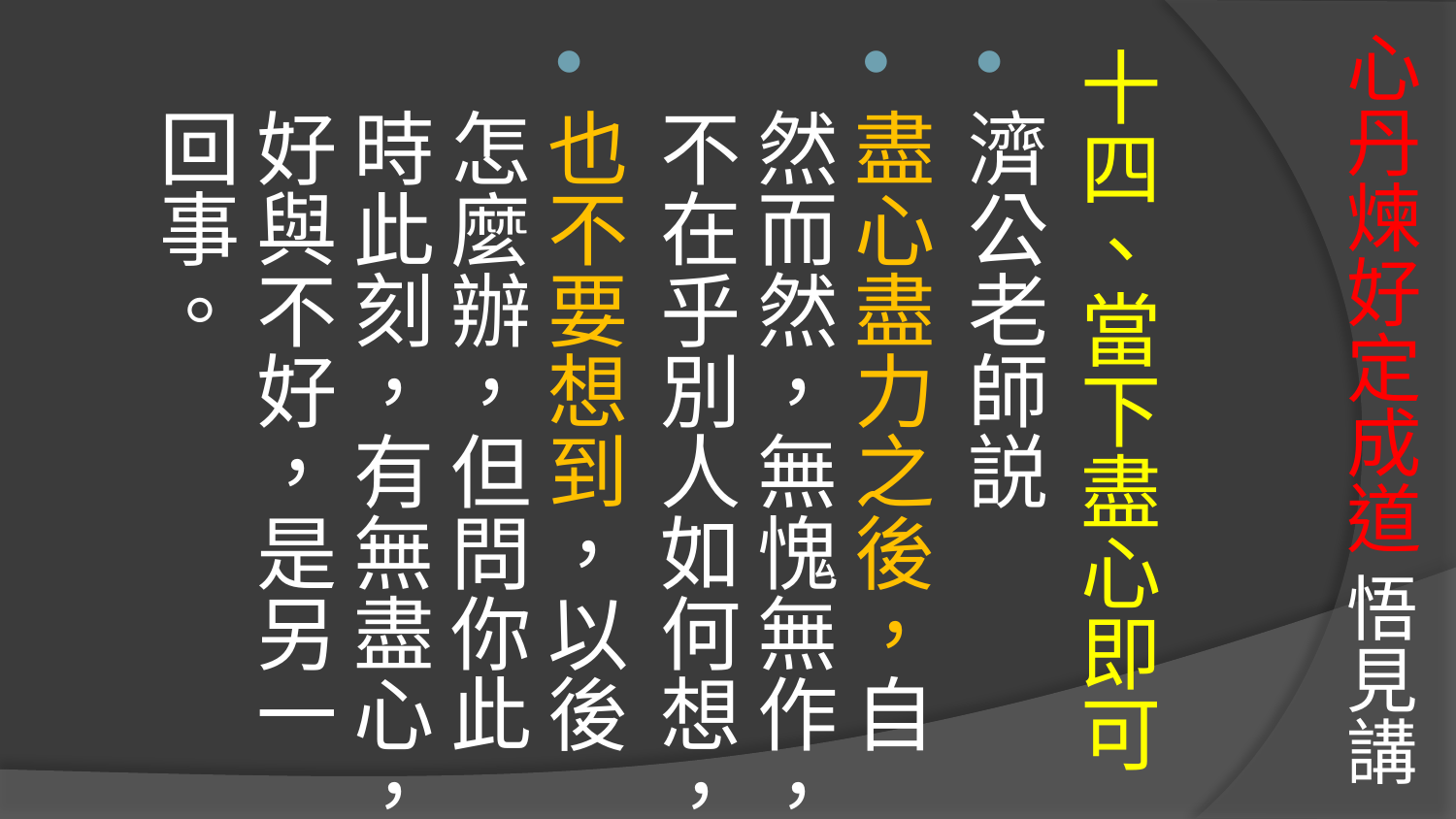

# 心丹煉好定成道 悟見講
十四、當下盡心即可
濟公老師説
盡心盡力之後，自然而然，無愧無作，不在乎別人如何想，
也不要想到，以後怎麼辦，但問你此時此刻，有無盡心，好與不好，是另一回事。